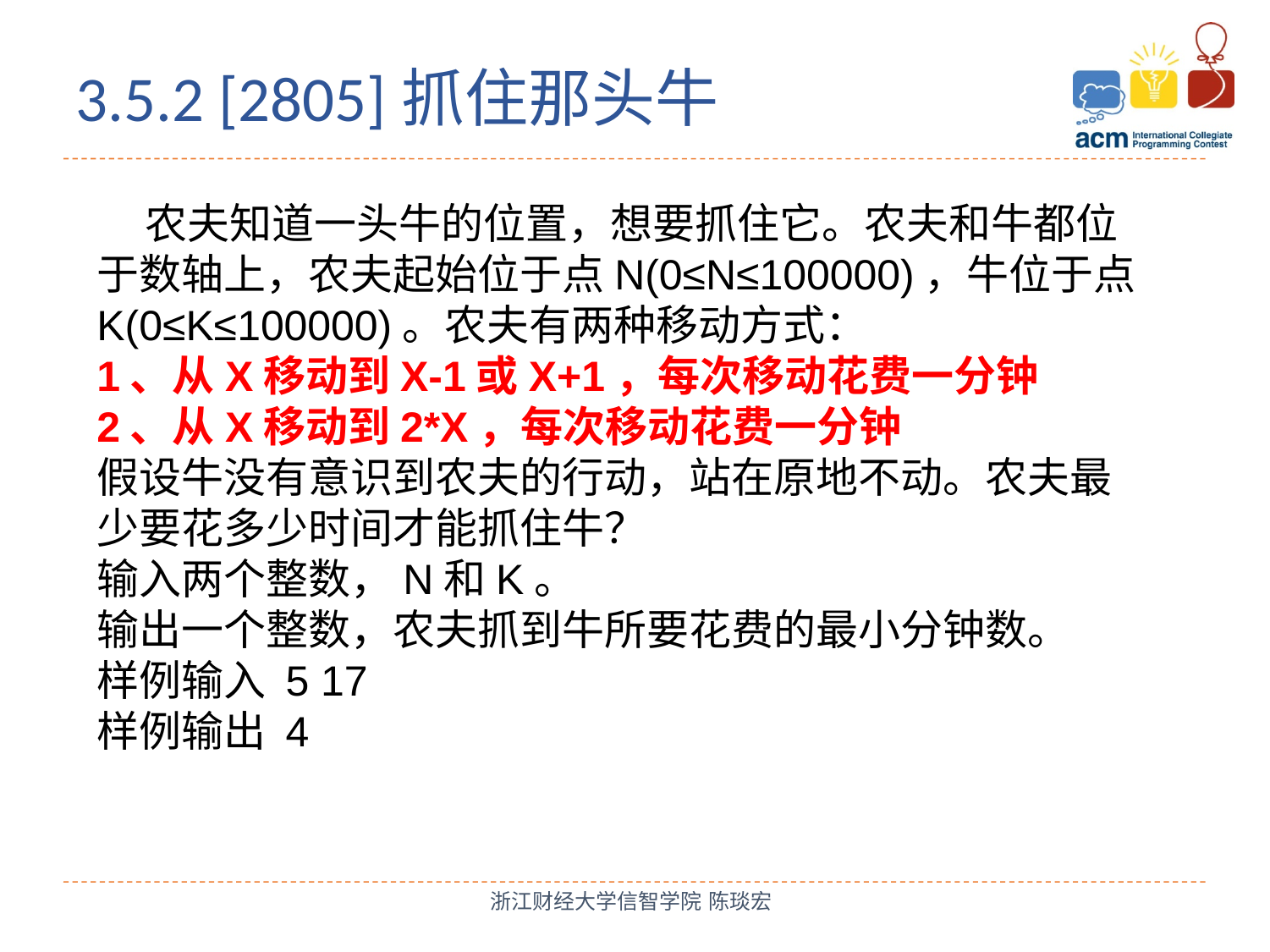

3.5.2 [2805]抓住那头牛

    农夫知道一头牛的位置，想要抓住它。农夫和牛都位于数轴上，农夫起始位于点N(0≤N≤100000)，牛位于点K(0≤K≤100000)。农夫有两种移动方式：
1、从X移动到X-1或X+1，每次移动花费一分钟
2、从X移动到2*X，每次移动花费一分钟
假设牛没有意识到农夫的行动，站在原地不动。农夫最少要花多少时间才能抓住牛？
输入两个整数，N和K。
输出一个整数，农夫抓到牛所要花费的最小分钟数。
样例输入 5 17
样例输出 4
浙江财经大学信智学院 陈琰宏
43